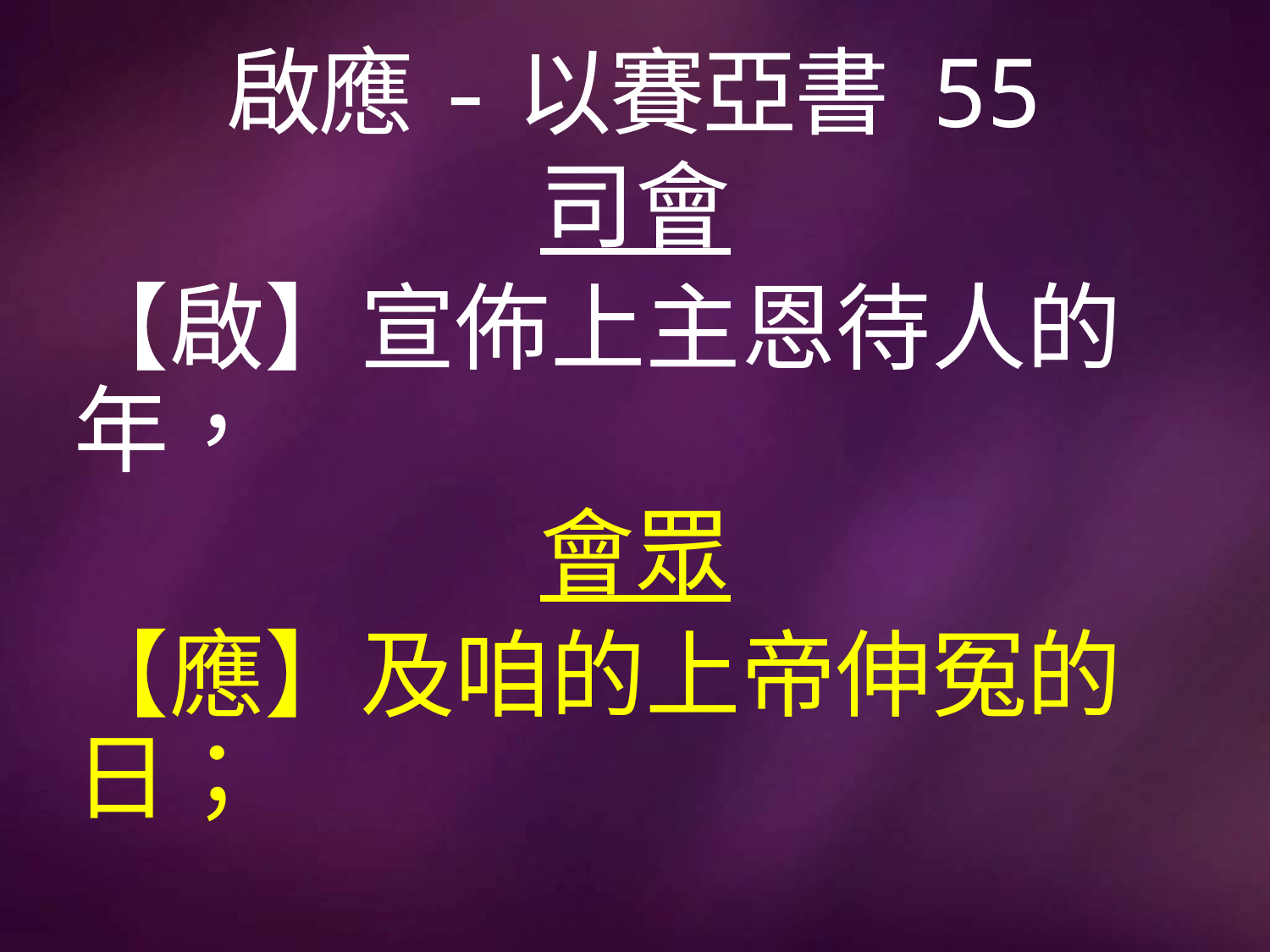

# 啟應-以賽亞書 55
司會
【啟】宣佈上主恩待人的年，
會眾
【應】及咱的上帝伸冤的日；